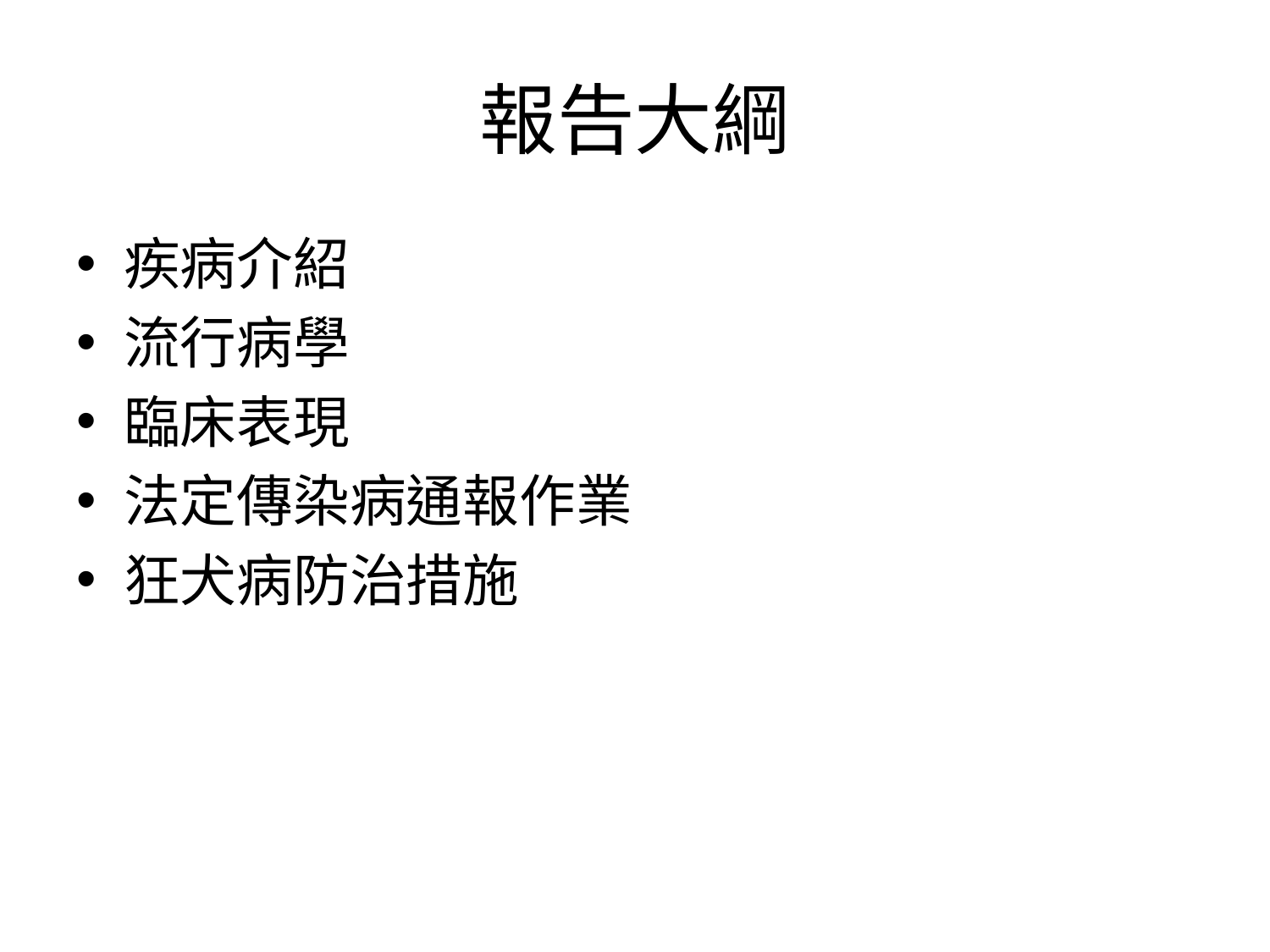

# 報告大綱
疾病介紹
流行病學
臨床表現
法定傳染病通報作業
狂犬病防治措施